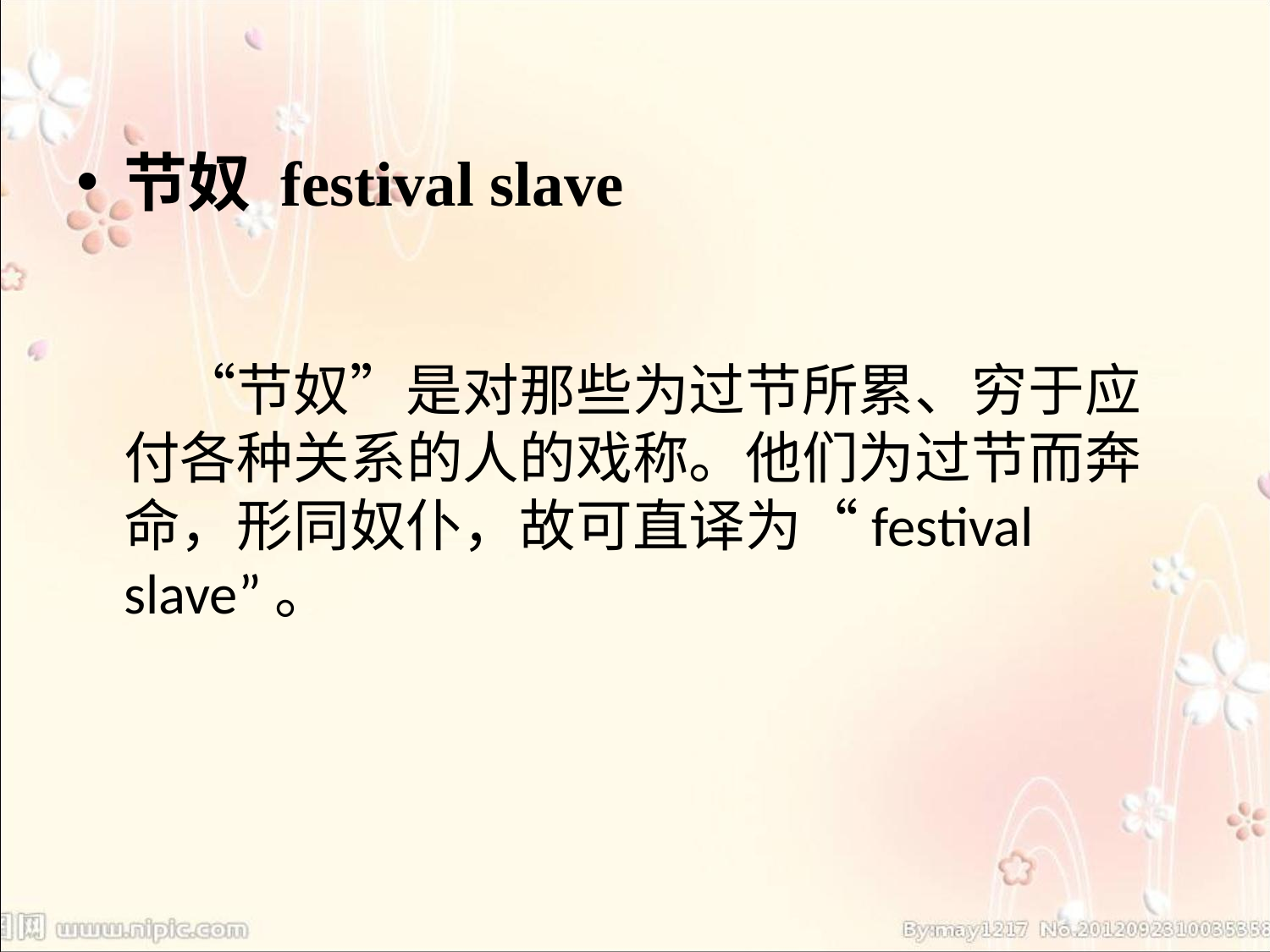

#

节奴 festival slave
　　
　“节奴”是对那些为过节所累、穷于应付各种关系的人的戏称。他们为过节而奔命，形同奴仆，故可直译为“festival slave”。